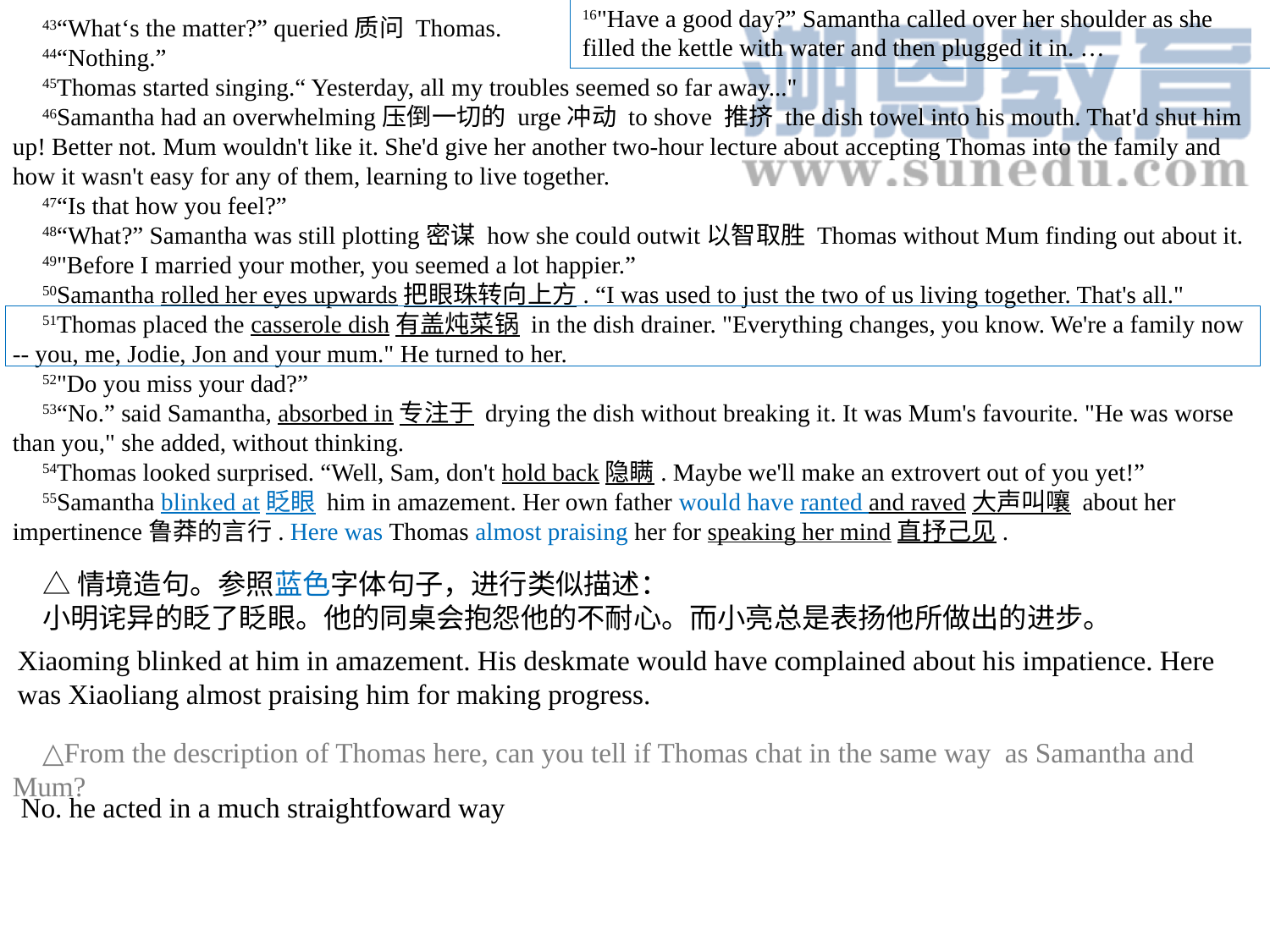

16"Have a good day?” Samantha called over her shoulder as she filled the kettle with water and then plugged it in. …
43“What‘s the matter?” queried质问 Thomas.
44“Nothing.”
45Thomas started singing.“ Yesterday, all my troubles seemed so far away..."
46Samantha had an overwhelming压倒一切的 urge冲动 to shove 推挤 the dish towel into his mouth. That'd shut him up! Better not. Mum wouldn't like it. She'd give her another two-hour lecture about accepting Thomas into the family and how it wasn't easy for any of them, learning to live together.
47“Is that how you feel?”
48“What?” Samantha was still plotting密谋 how she could outwit以智取胜 Thomas without Mum finding out about it.
49"Before I married your mother, you seemed a lot happier.”
50Samantha rolled her eyes upwards把眼珠转向上方. “I was used to just the two of us living together. That's all."
51Thomas placed the casserole dish有盖炖菜锅 in the dish drainer. "Everything changes, you know. We're a family now -- you, me, Jodie, Jon and your mum." He turned to her.
52"Do you miss your dad?”
53“No.” said Samantha, absorbed in专注于 drying the dish without breaking it. It was Mum's favourite. "He was worse than you," she added, without thinking.
54Thomas looked surprised. “Well, Sam, don't hold back隐瞒. Maybe we'll make an extrovert out of you yet!”
55Samantha blinked at眨眼 him in amazement. Her own father would have ranted and raved大声叫嚷 about her impertinence鲁莽的言行. Here was Thomas almost praising her for speaking her mind直抒己见.

△情境造句。参照蓝色字体句子，进行类似描述：
小明诧异的眨了眨眼。他的同桌会抱怨他的不耐心。而小亮总是表扬他所做出的进步。

△From the description of Thomas here, can you tell if Thomas chat in the same way  as Samantha and Mum?

Xiaoming blinked at him in amazement. His deskmate would have complained about his impatience. Here was Xiaoliang almost praising him for making progress.
No. he acted in a much straightfoward way